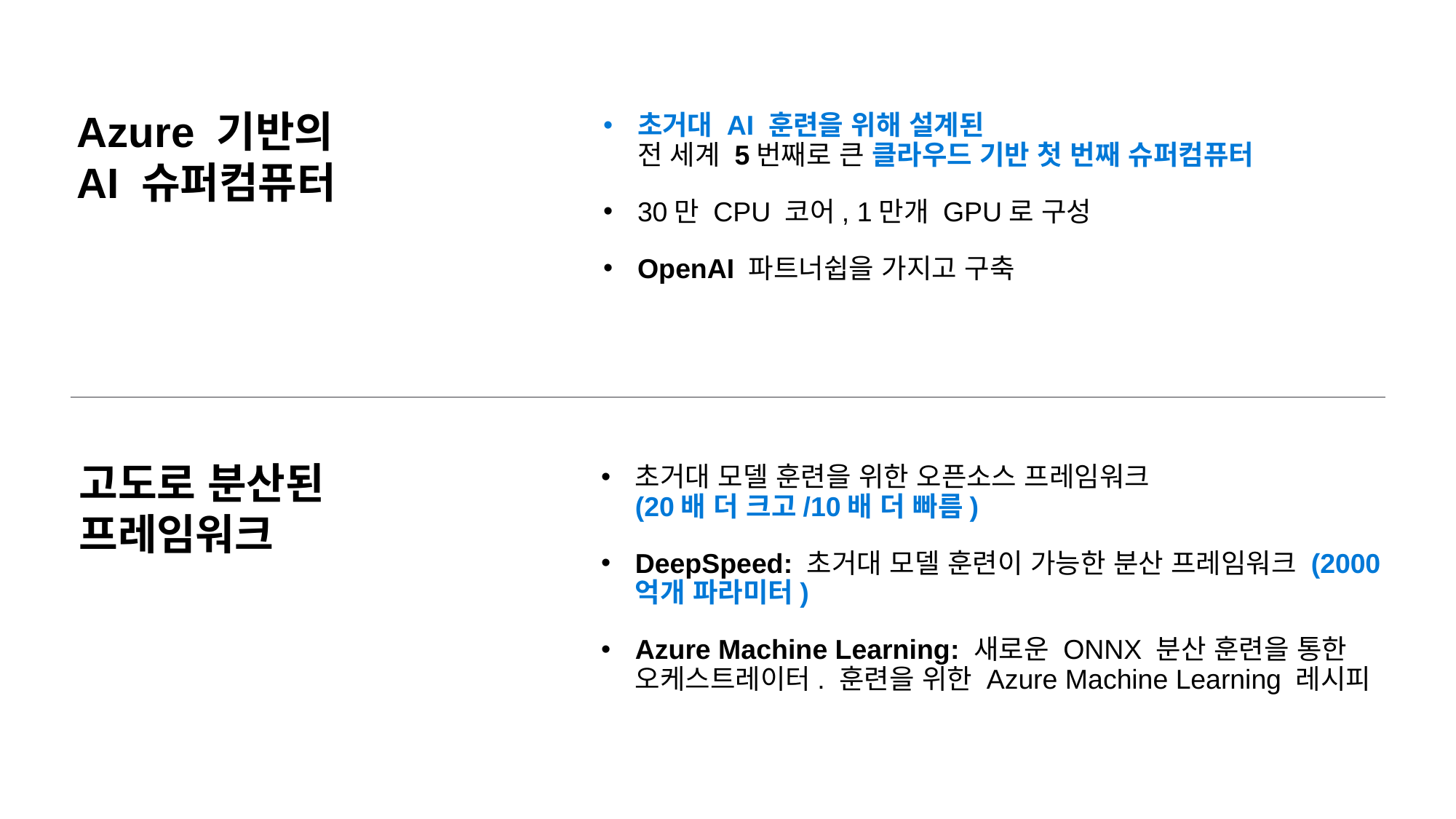

Azure 기반의
AI 슈퍼컴퓨터
초거대 AI 훈련을 위해 설계된
전 세계 5번째로 큰 클라우드 기반 첫 번째 슈퍼컴퓨터
30만 CPU 코어, 1만개 GPU로 구성
OpenAI 파트너쉽을 가지고 구축
고도로 분산된
프레임워크
초거대 모델 훈련을 위한 오픈소스 프레임워크
(20배 더 크고/10배 더 빠름)
DeepSpeed: 초거대 모델 훈련이 가능한 분산 프레임워크 (2000억개 파라미터)
Azure Machine Learning: 새로운 ONNX 분산 훈련을 통한 오케스트레이터. 훈련을 위한 Azure Machine Learning 레시피